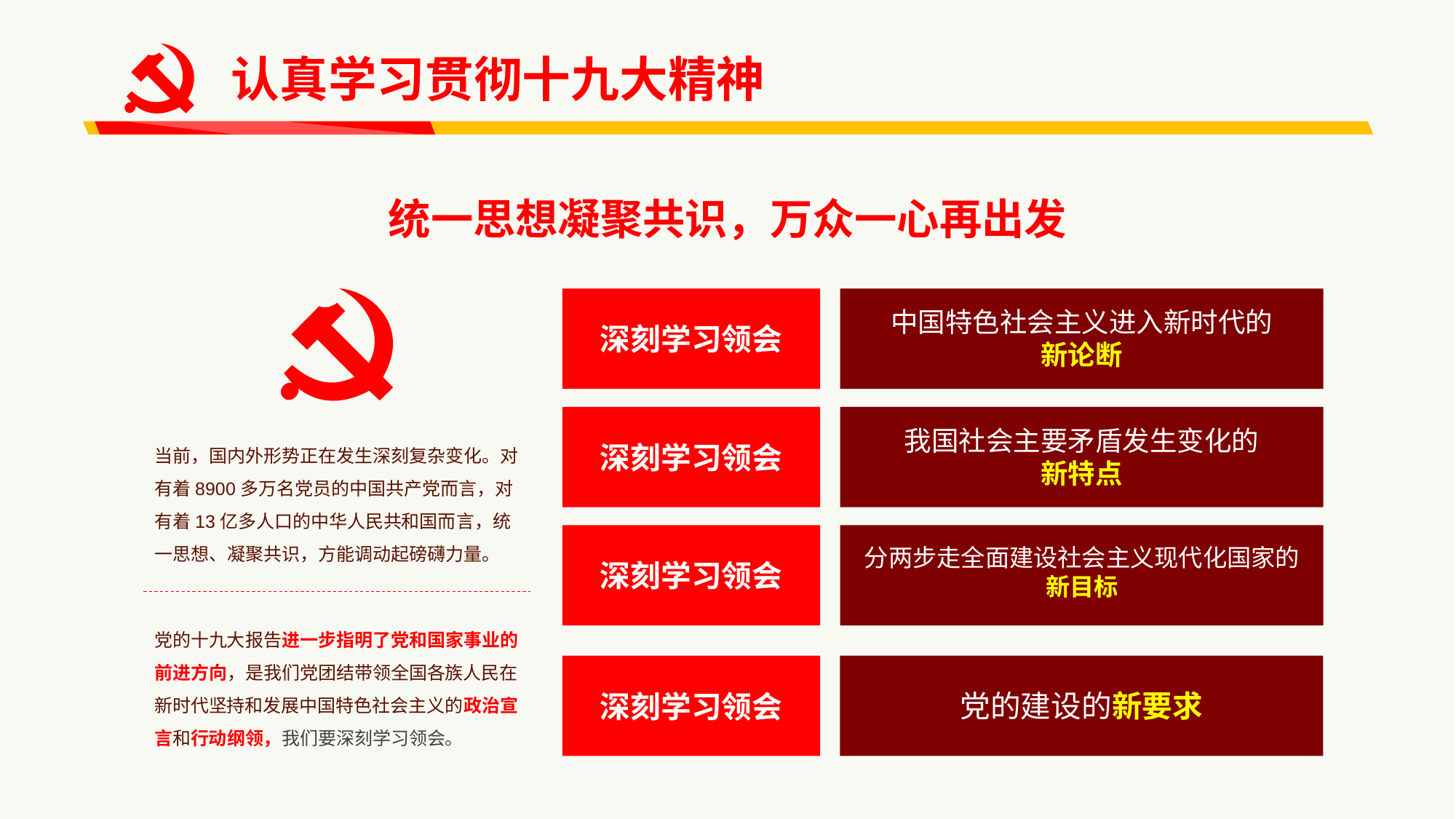

认真学习贯彻十九大精神
统一思想凝聚共识，万众一心再出发

深刻学习领会

中国特色社会主义进入新时代的新论断
深刻学习领会

我国社会主要矛盾发生变化的
新特点
当前，国内外形势正在发生深刻复杂变化。对有着8900多万名党员的中国共产党而言，对有着13亿多人口的中华人民共和国而言，统一思想、凝聚共识，方能调动起磅礴力量。
深刻学习领会

分两步走全面建设社会主义现代化国家的新目标
党的十九大报告进一步指明了党和国家事业的前进方向，是我们党团结带领全国各族人民在新时代坚持和发展中国特色社会主义的政治宣言和行动纲领，我们要深刻学习领会。
深刻学习领会

党的建设的新要求
延时符（正式讲课时请删除）